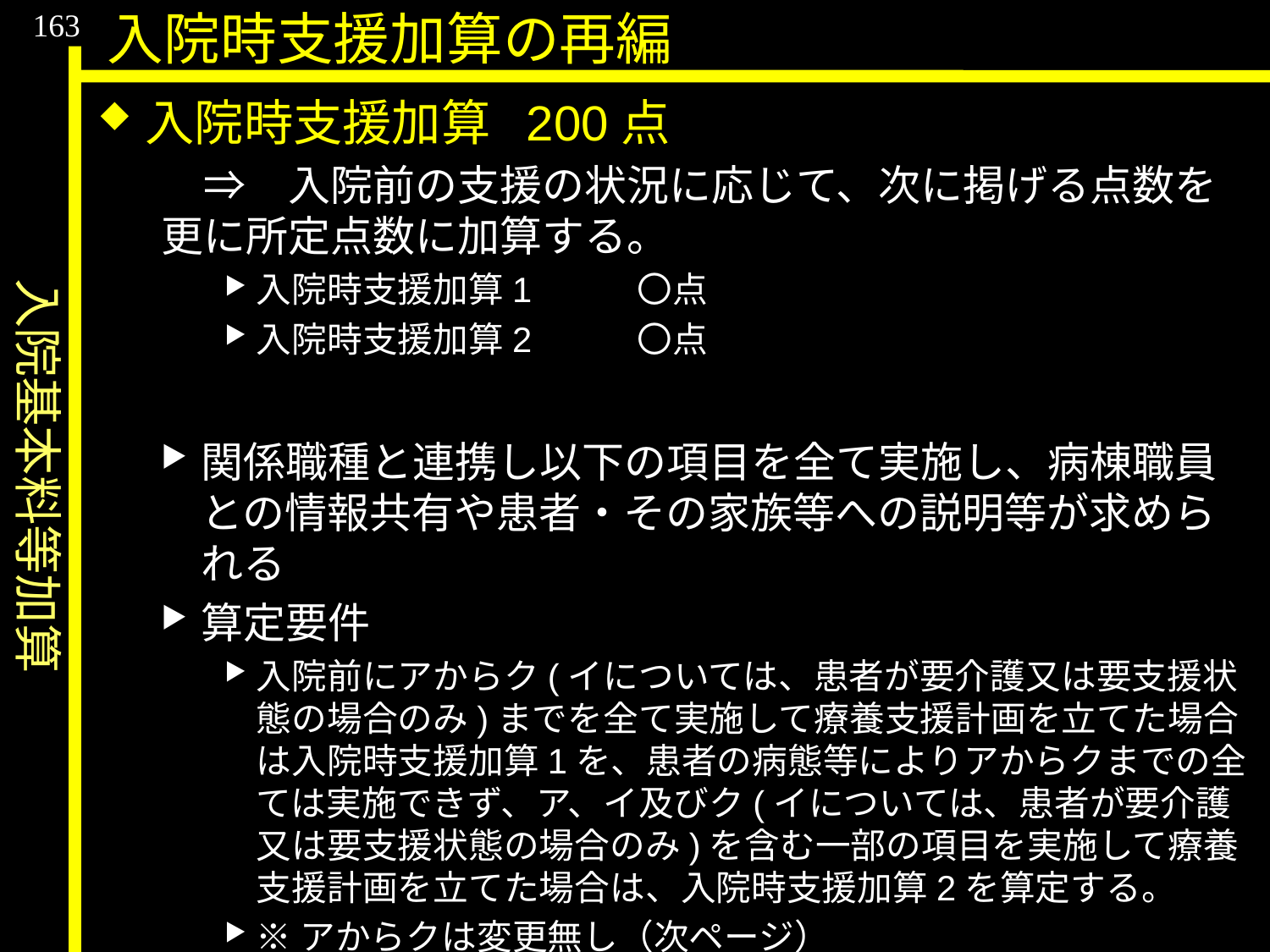

入院基本料等加算
163
入院時支援加算の再編

入院時支援加算	200点
　⇒　入院前の支援の状況に応じて、次に掲げる点数を更に所定点数に加算する。
入院時支援加算1	〇点
入院時支援加算2	〇点

関係職種と連携し以下の項目を全て実施し、病棟職員との情報共有や患者・その家族等への説明等が求められる
算定要件
入院前にアからク(イについては、患者が要介護又は要支援状態の場合のみ)までを全て実施して療養支援計画を立てた場合は入院時支援加算1を、患者の病態等によりアからクまでの全ては実施できず、ア、イ及びク(イについては、患者が要介護又は要支援状態の場合のみ)を含む一部の項目を実施して療養支援計画を立てた場合は、入院時支援加算2を算定する。
※アからクは変更無し（次ページ）